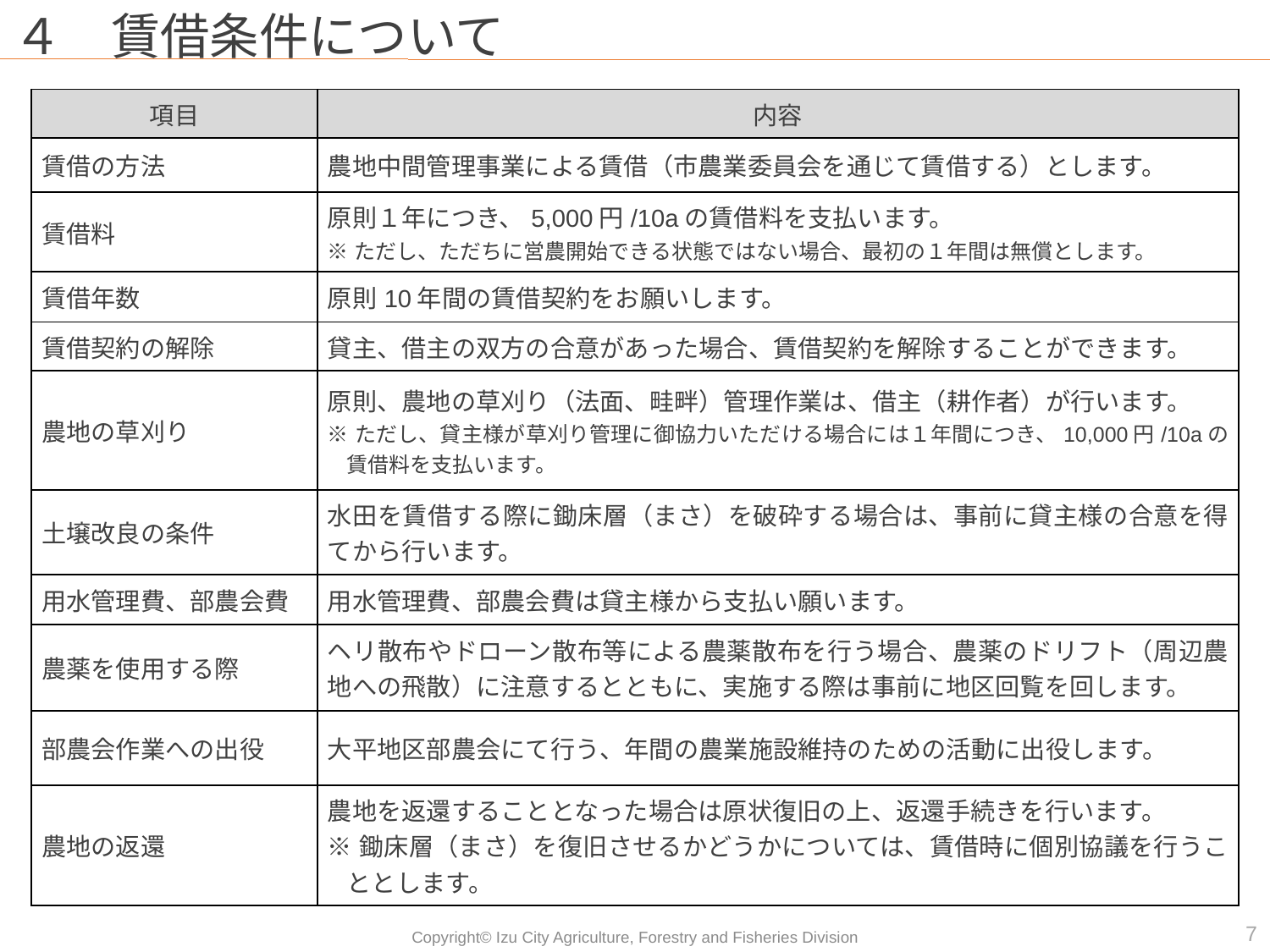

# ４　賃借条件について
| 項目 | 内容 |
| --- | --- |
| 賃借の方法 | 農地中間管理事業による賃借（市農業委員会を通じて賃借する）とします。 |
| 賃借料 | 原則１年につき、5,000円/10aの賃借料を支払います。 ※ただし、ただちに営農開始できる状態ではない場合、最初の１年間は無償とします。 |
| 賃借年数 | 原則10年間の賃借契約をお願いします。 |
| 賃借契約の解除 | 貸主、借主の双方の合意があった場合、賃借契約を解除することができます。 |
| 農地の草刈り | 原則、農地の草刈り（法面、畦畔）管理作業は、借主（耕作者）が行います。 ※ただし、貸主様が草刈り管理に御協力いただける場合には１年間につき、10,000円/10aの賃借料を支払います。 |
| 土壌改良の条件 | 水田を賃借する際に鋤床層（まさ）を破砕する場合は、事前に貸主様の合意を得てから行います。 |
| 用水管理費、部農会費 | 用水管理費、部農会費は貸主様から支払い願います。 |
| 農薬を使用する際 | ヘリ散布やドローン散布等による農薬散布を行う場合、農薬のドリフト（周辺農地への飛散）に注意するとともに、実施する際は事前に地区回覧を回します。 |
| 部農会作業への出役 | 大平地区部農会にて行う、年間の農業施設維持のための活動に出役します。 |
| 農地の返還 | 農地を返還することとなった場合は原状復旧の上、返還手続きを行います。 ※鋤床層（まさ）を復旧させるかどうかについては、賃借時に個別協議を行うこととします。 |
7
Copyright© Izu City Agriculture, Forestry and Fisheries Division